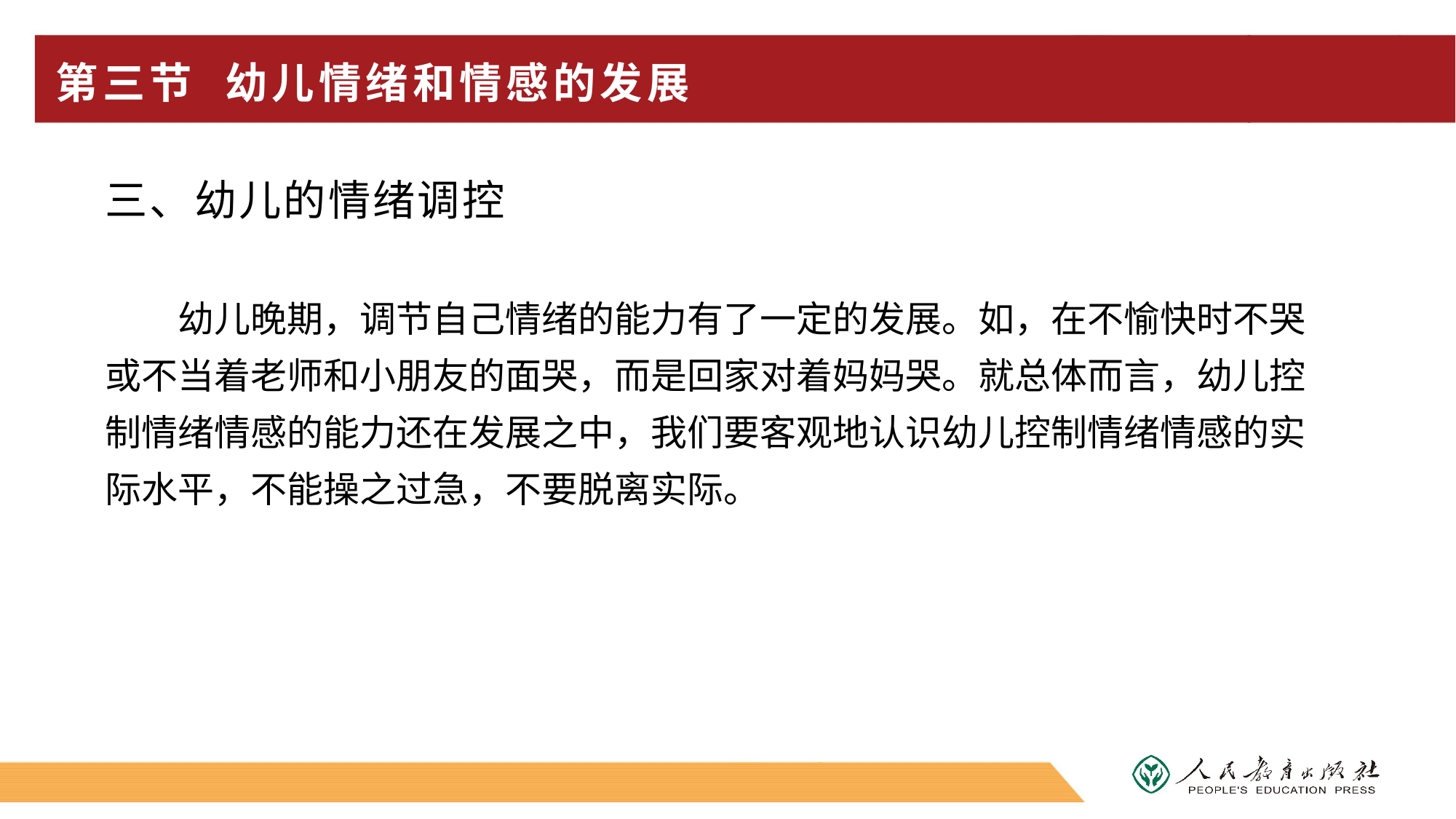

# 第三节  幼儿情绪和情感的发展
三、幼儿的情绪调控
幼儿晚期，调节自己情绪的能力有了一定的发展。如，在不愉快时不哭或不当着老师和小朋友的面哭，而是回家对着妈妈哭。就总体而言，幼儿控制情绪情感的能力还在发展之中，我们要客观地认识幼儿控制情绪情感的实际水平，不能操之过急，不要脱离实际。